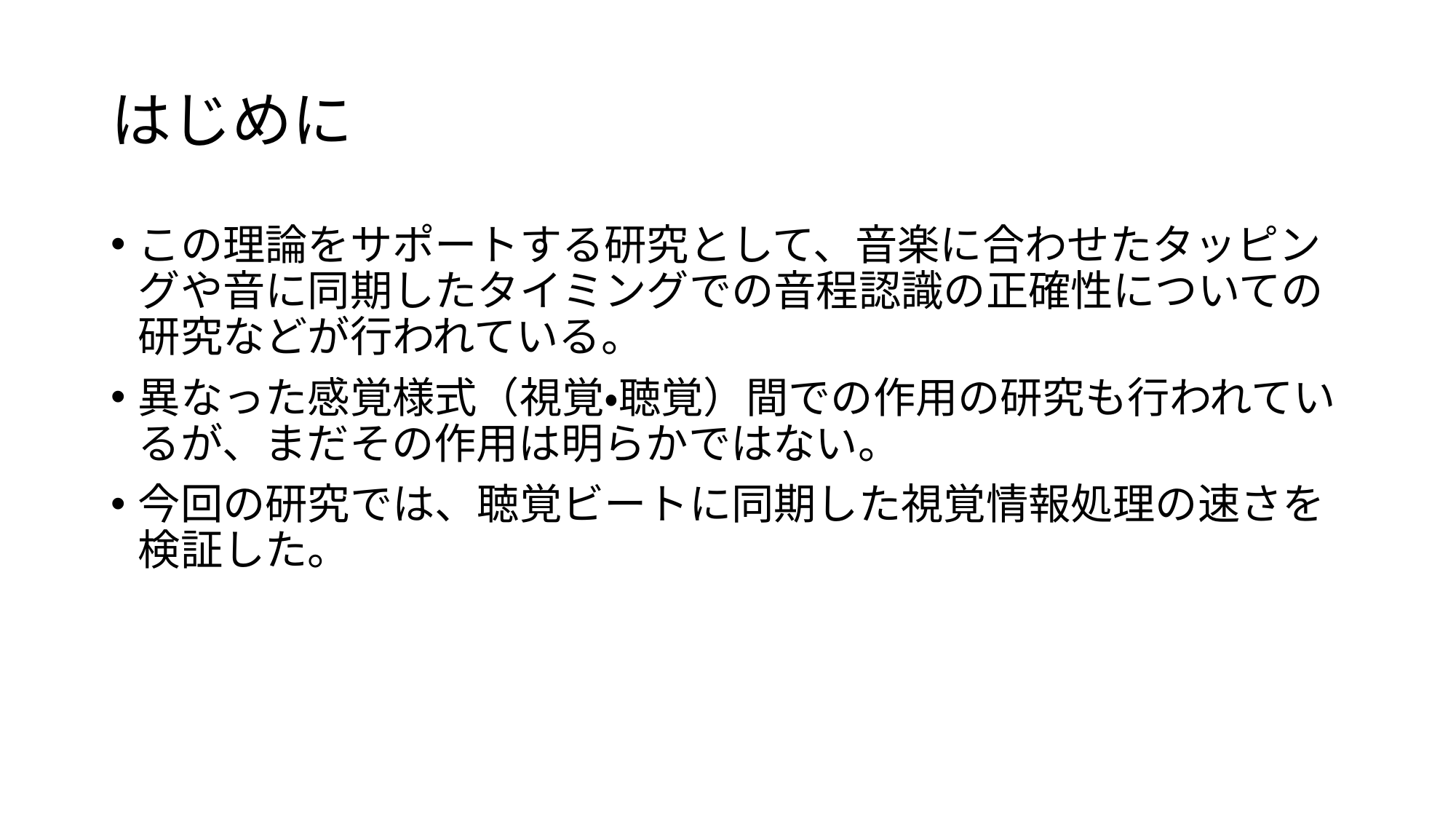

# はじめに
この理論をサポートする研究として、音楽に合わせたタッピングや音に同期したタイミングでの音程認識の正確性についての研究などが行われている。
異なった感覚様式（視覚・聴覚）間での作用の研究も行われているが、まだその作用は明らかではない。
今回の研究では、聴覚ビートに同期した視覚情報処理の速さを検証した。